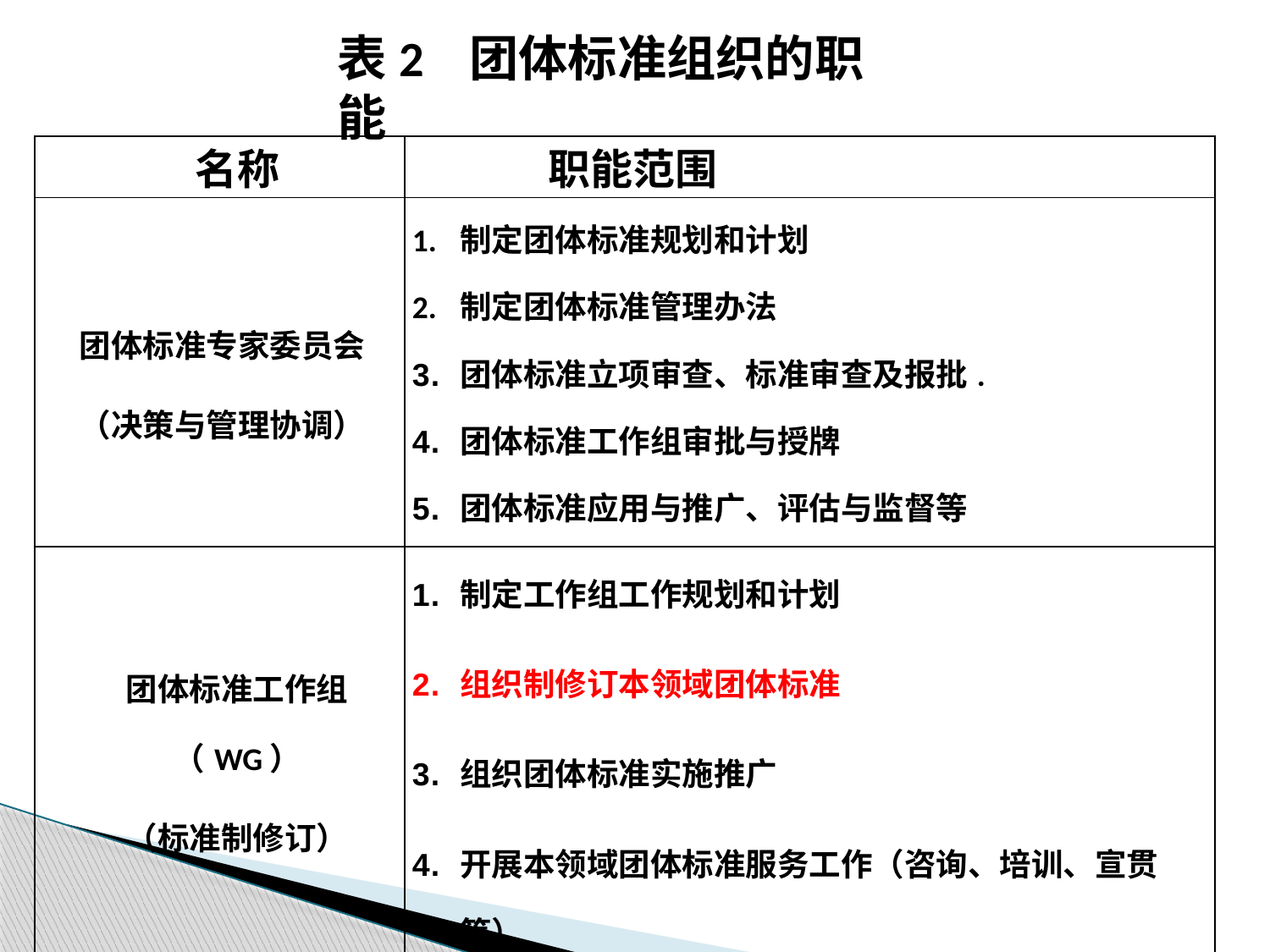

表2   团体标准组织的职能
| 名称 | 职能范围 |
| --- | --- |
| 团体标准专家委员会 （决策与管理协调） | 1. 制定团体标准规划和计划 2. 制定团体标准管理办法 团体标准立项审查、标准审查及报批. 团体标准工作组审批与授牌 团体标准应用与推广、评估与监督等 |
| 团体标准工作组（WG） （标准制修订） | 制定工作组工作规划和计划 组织制修订本领域团体标准 组织团体标准实施推广 开展本领域团体标准服务工作（咨询、培训、宣贯等） |